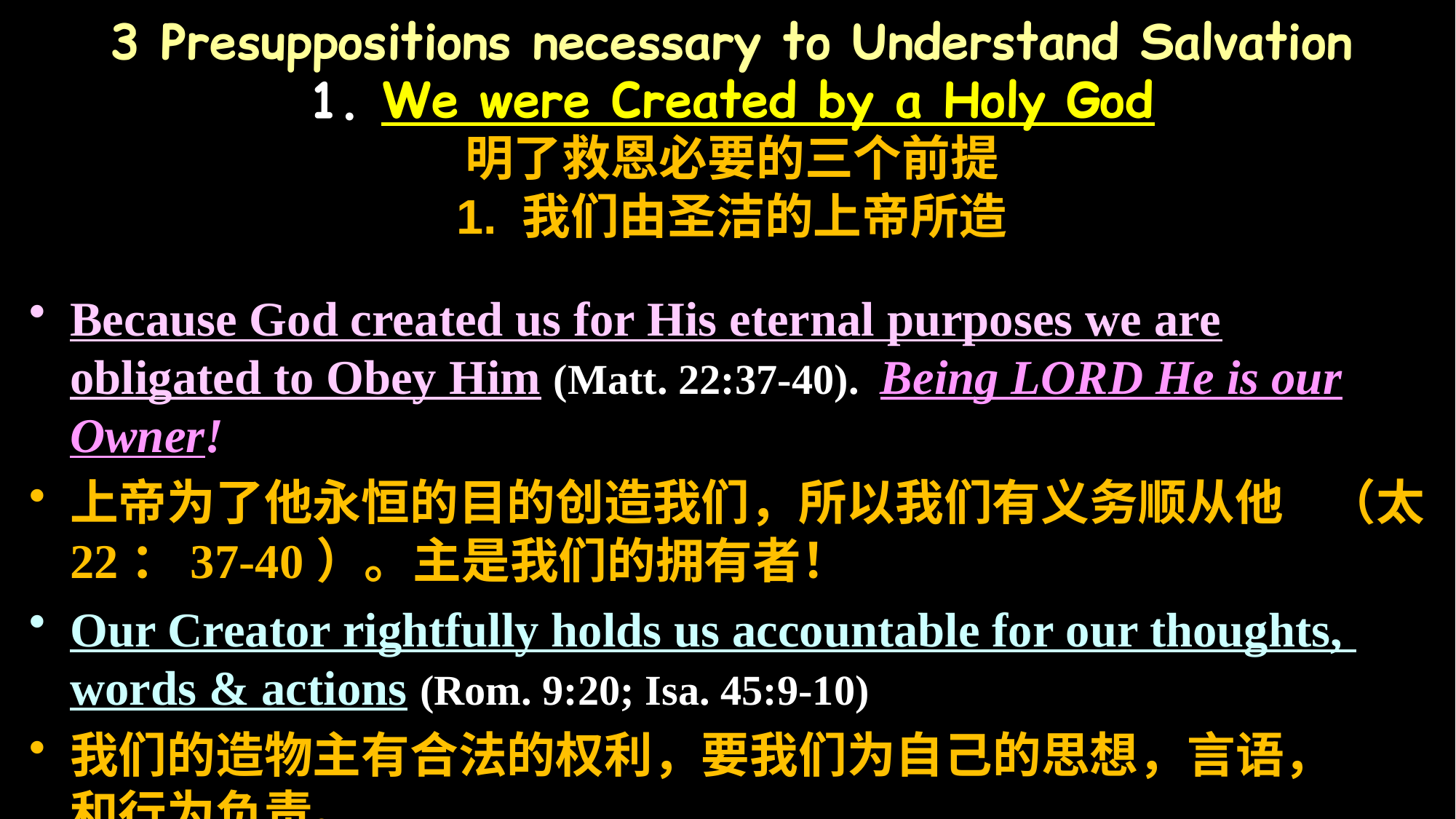

# 3 Presuppositions necessary to Understand Salvation 1. We were Created by a Holy God 明了救恩必要的三个前提 1. 我们由圣洁的上帝所造
Because God created us for His eternal purposes we are obligated to Obey Him (Matt. 22:37-40).  Being LORD He is our Owner!
上帝为了他永恒的目的创造我们，所以我们有义务顺从他    （太22：37-40）。主是我们的拥有者！
Our Creator rightfully holds us accountable for our thoughts, 	words & actions (Rom. 9:20; Isa. 45:9-10)
我们的造物主有合法的权利，要我们为自己的思想，言语，     和行为负责。